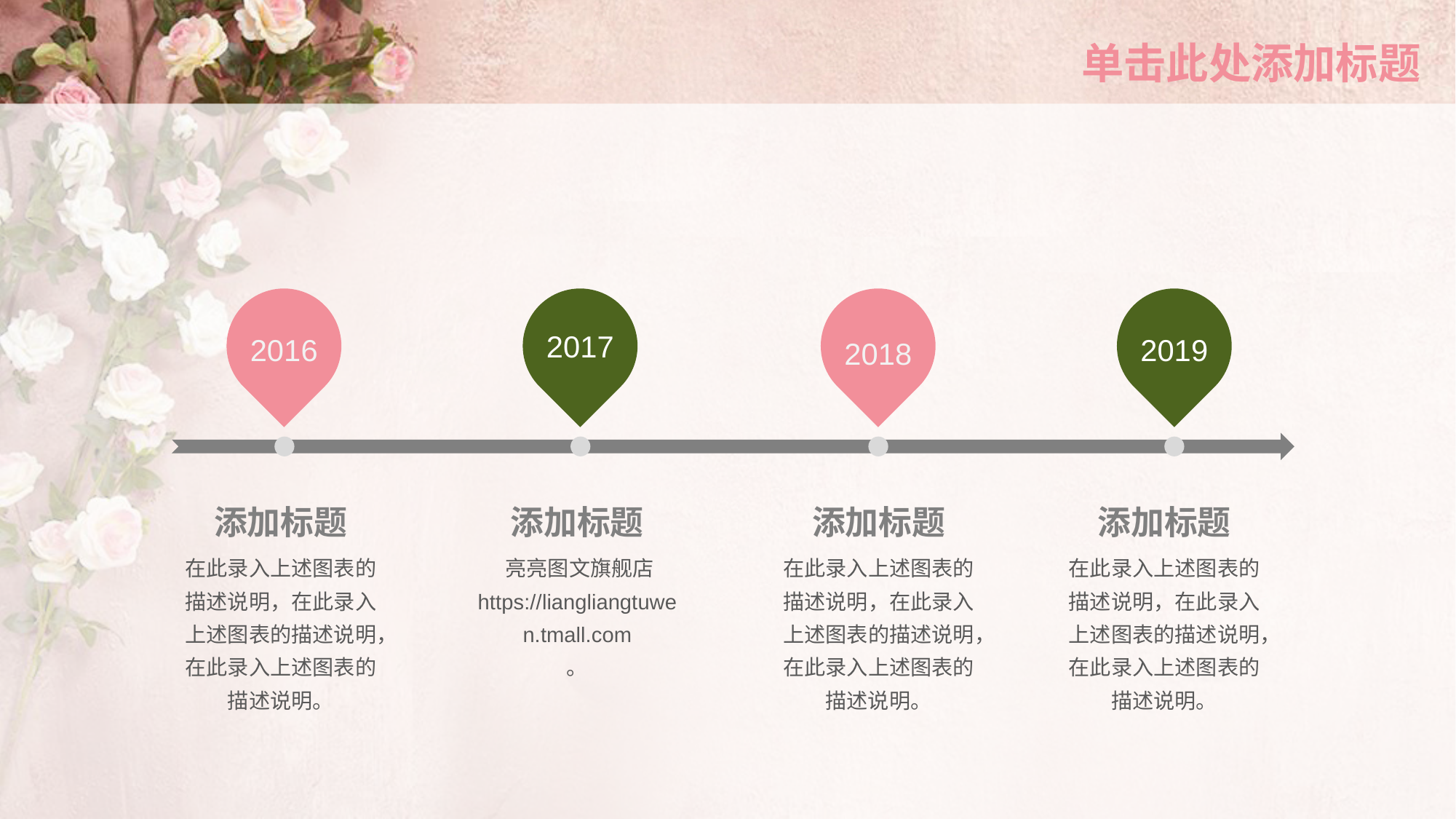

# 单击此处添加标题

2016

2018

2017

2019

添加标题
添加标题
添加标题
添加标题
在此录入上述图表的描述说明，在此录入上述图表的描述说明，在此录入上述图表的描述说明。
 亮亮图文旗舰店https://liangliangtuwen.tmall.com
。
在此录入上述图表的描述说明，在此录入上述图表的描述说明，在此录入上述图表的描述说明。
在此录入上述图表的描述说明，在此录入上述图表的描述说明，在此录入上述图表的描述说明。